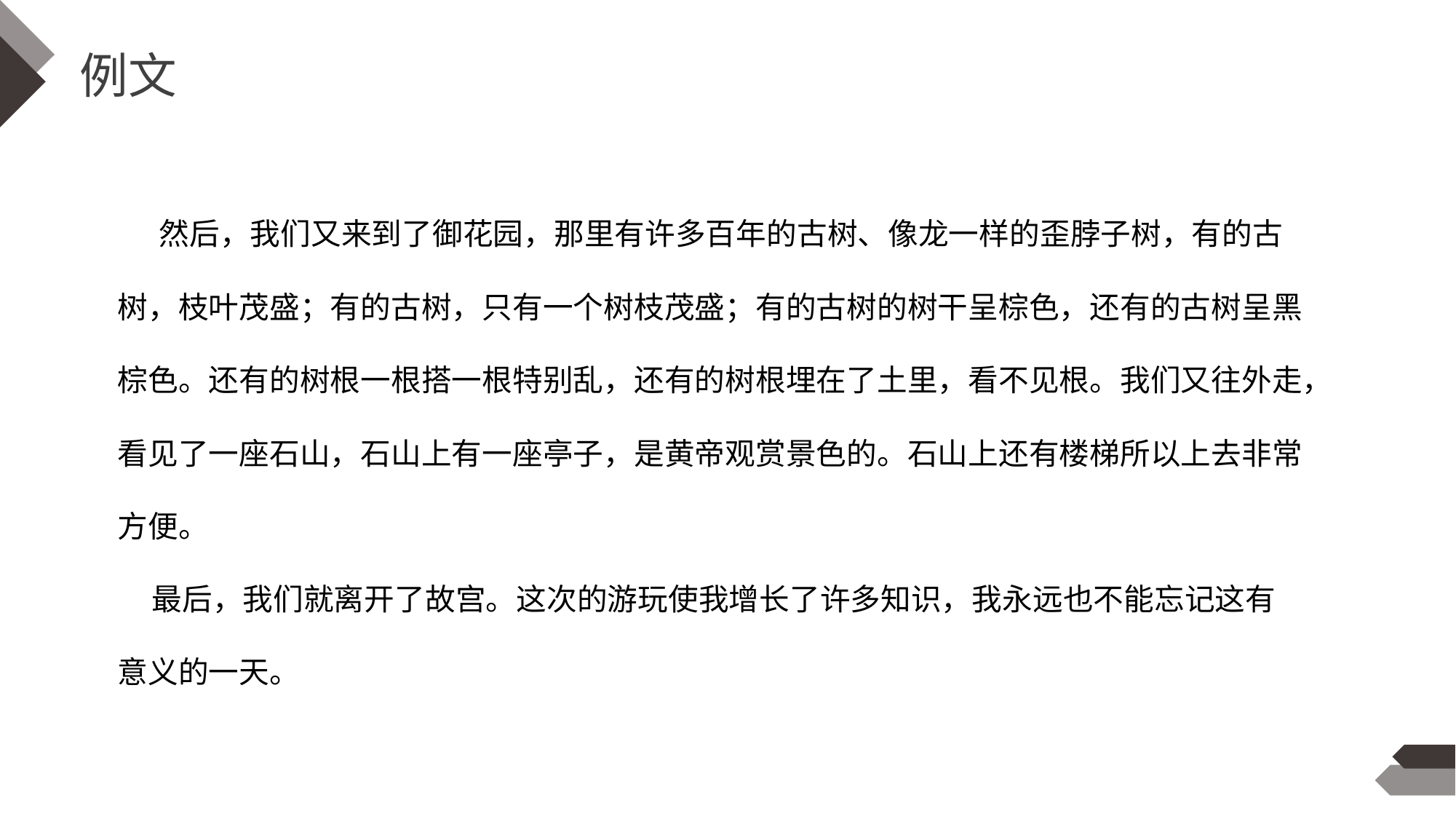

例文
    然后，我们又来到了御花园，那里有许多百年的古树、像龙一样的歪脖子树，有的古树，枝叶茂盛；有的古树，只有一个树枝茂盛；有的古树的树干呈棕色，还有的古树呈黑棕色。还有的树根一根搭一根特别乱，还有的树根埋在了土里，看不见根。我们又往外走，看见了一座石山，石山上有一座亭子，是黄帝观赏景色的。石山上还有楼梯所以上去非常方便。
    最后，我们就离开了故宫。这次的游玩使我增长了许多知识，我永远也不能忘记这有意义的一天。